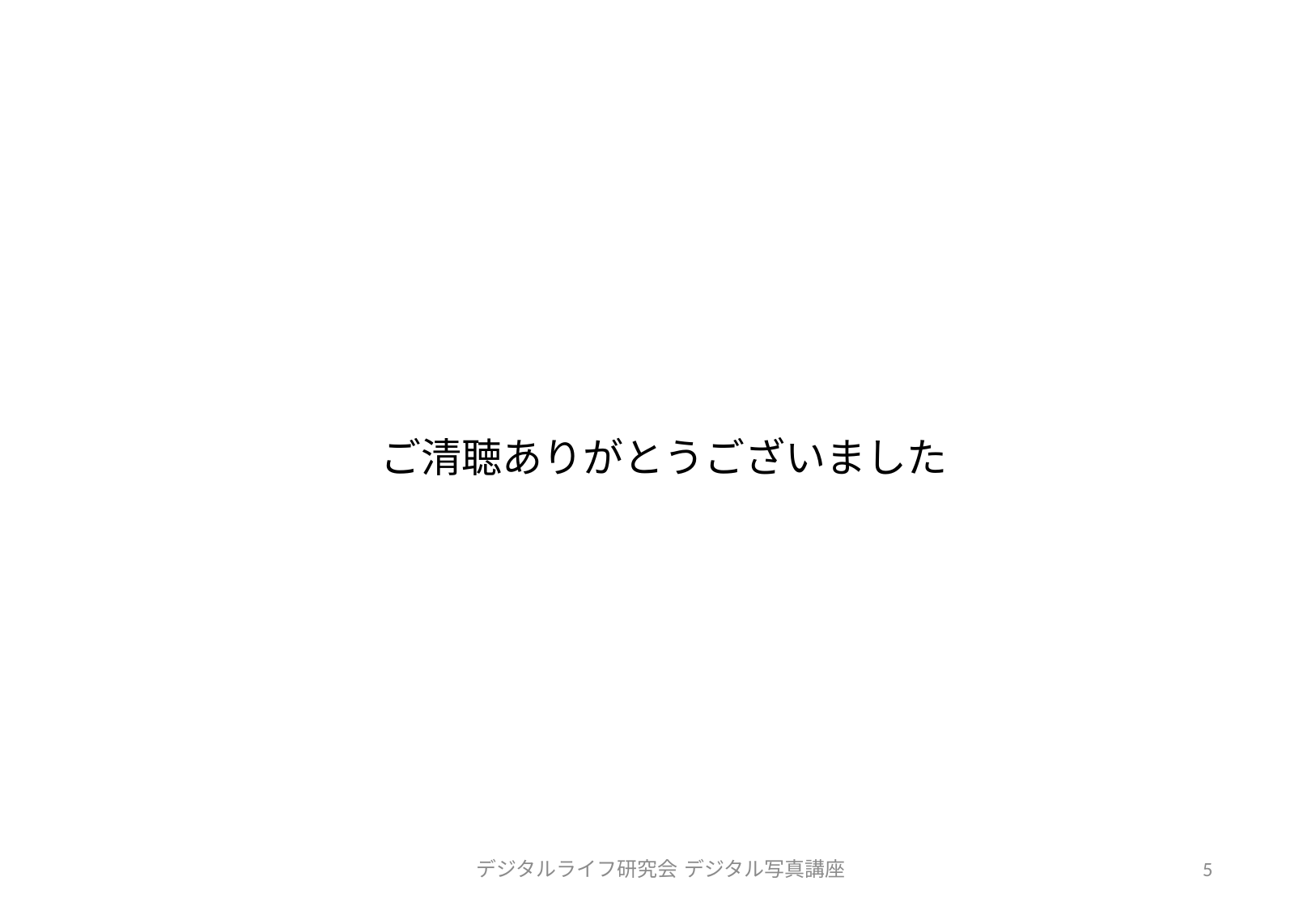

ご清聴ありがとうございました
デジタルライフ研究会 デジタル写真講座
5